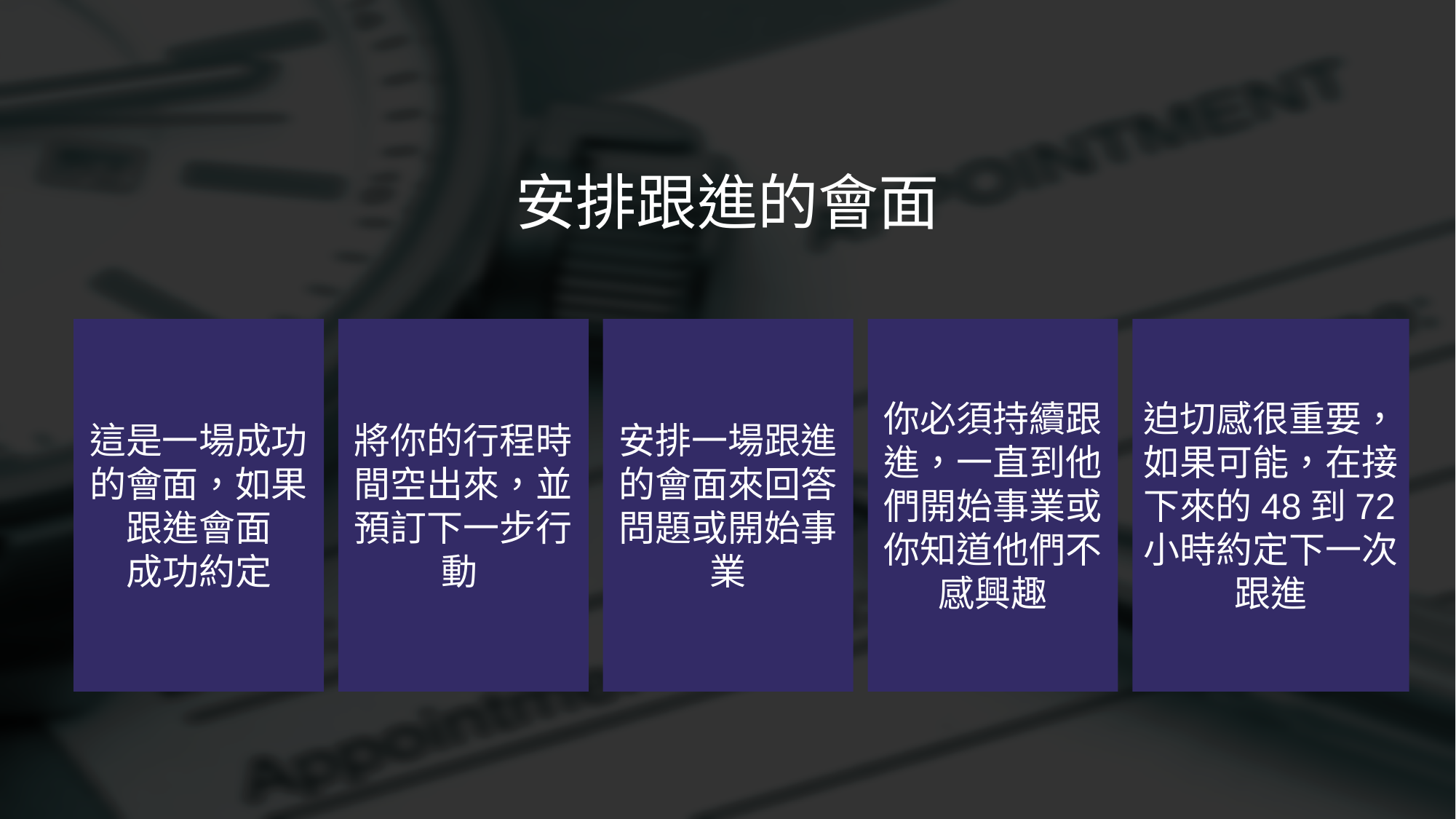

安排跟進的會面
這是一場成功的會面，如果
跟進會面
成功約定
將你的行程時間空出來，並預訂下一步行動
安排一場跟進的會面來回答問題或開始事業
你必須持續跟進，一直到他們開始事業或你知道他們不感興趣
迫切感很重要，如果可能，在接下來的48到72小時約定下一次跟進